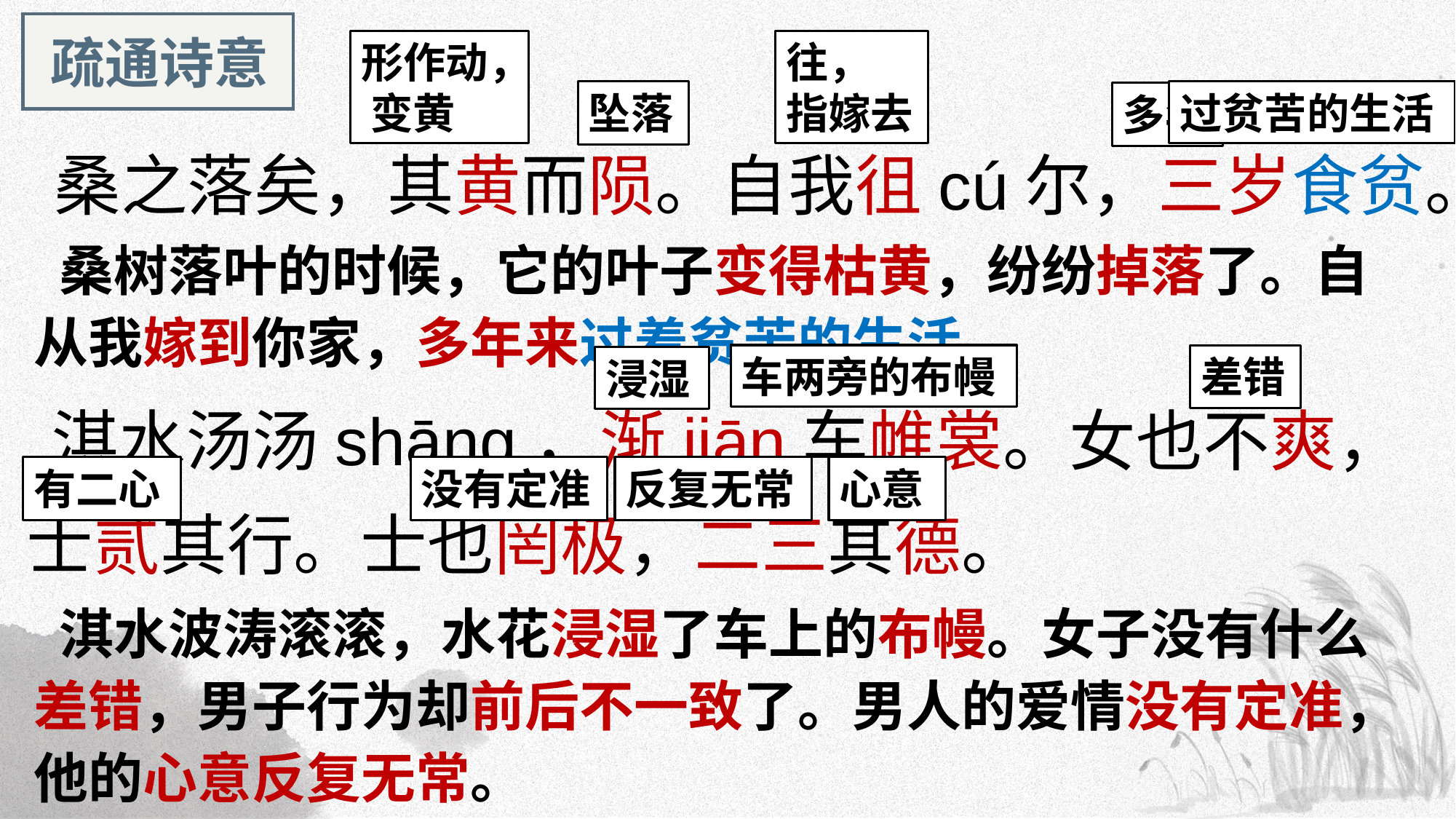

疏通诗意
第四章
形作动， 变黄
往，
指嫁去
# 桑之落矣，其黄而陨。自我徂cú尔，三岁食贫。
坠落
过贫苦的生活
多年
 桑树落叶的时候，它的叶子变得枯黄，纷纷掉落了。自从我嫁到你家，多年来过着贫苦的生活。
车两旁的布幔
差错
浸湿
 淇水汤汤shāng，渐jiān车帷裳。女也不爽，士贰其行。士也罔极，二三其德。
有二心
没有定准
反复无常
心意
 淇水波涛滚滚，水花浸湿了车上的布幔。女子没有什么差错，男子行为却前后不一致了。男人的爱情没有定准，他的心意反复无常。